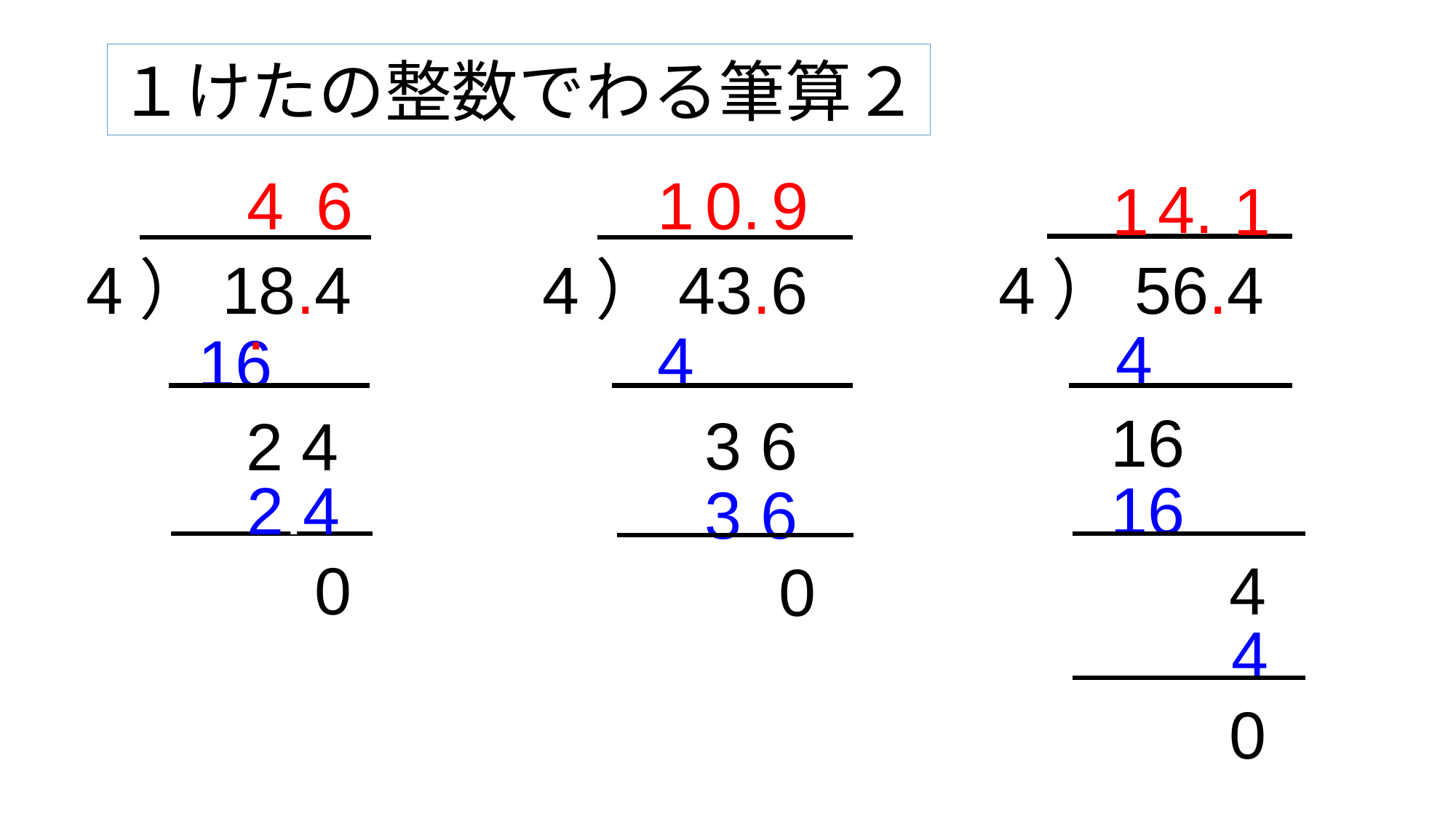

１けたの整数でわる筆算２
4.
6
1
0.
9
4.
1
1
4）18.4
4）43.6
4）56.4
4
4
16
16
3.6
2.4
2.4
16
3.6
0
4
0
4
0